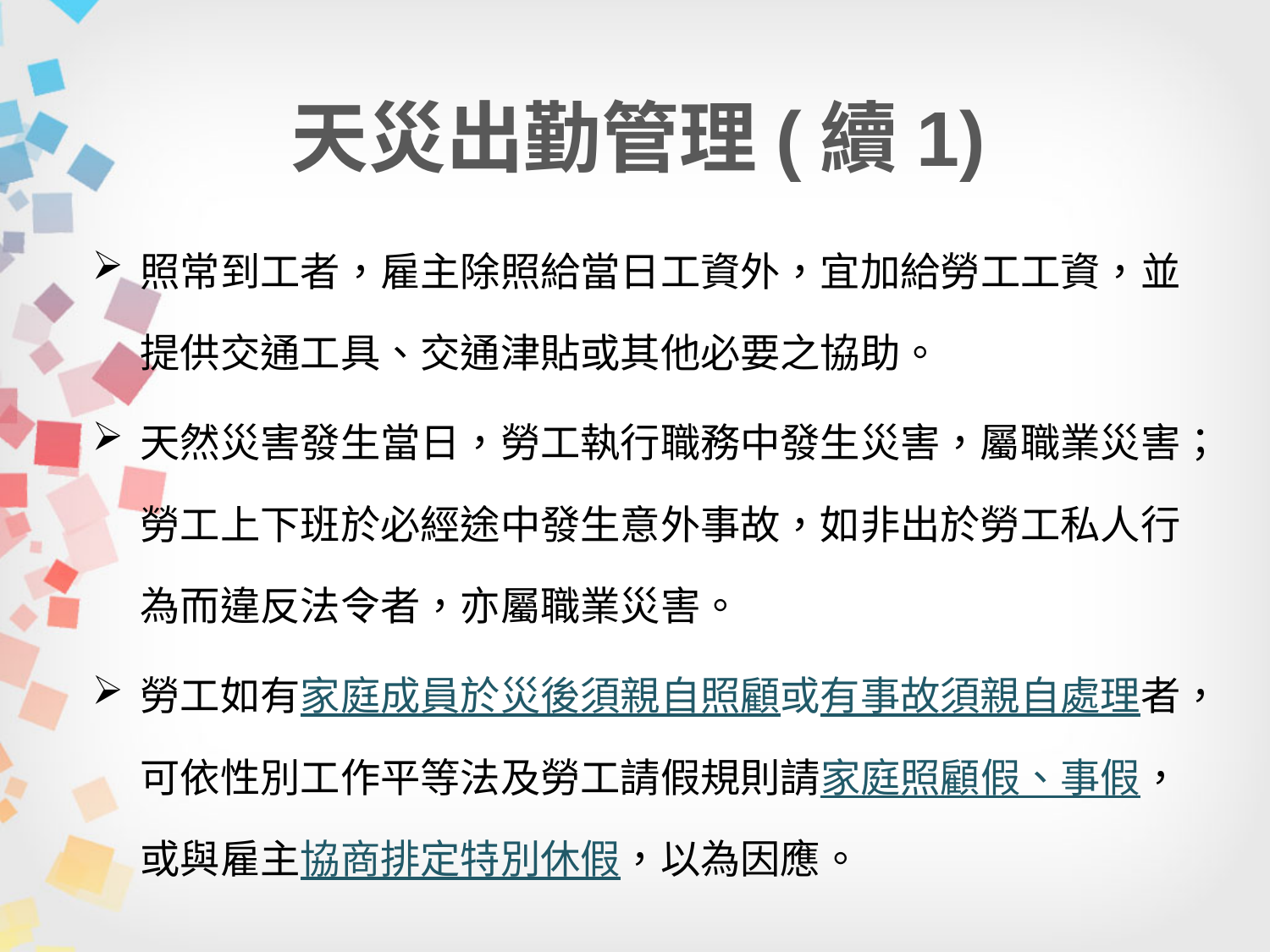

# 天災出勤管理(續1)
照常到工者，雇主除照給當日工資外，宜加給勞工工資，並提供交通工具、交通津貼或其他必要之協助。
天然災害發生當日，勞工執行職務中發生災害，屬職業災害；勞工上下班於必經途中發生意外事故，如非出於勞工私人行為而違反法令者，亦屬職業災害。
勞工如有家庭成員於災後須親自照顧或有事故須親自處理者，可依性別工作平等法及勞工請假規則請家庭照顧假、事假，或與雇主協商排定特別休假，以為因應。